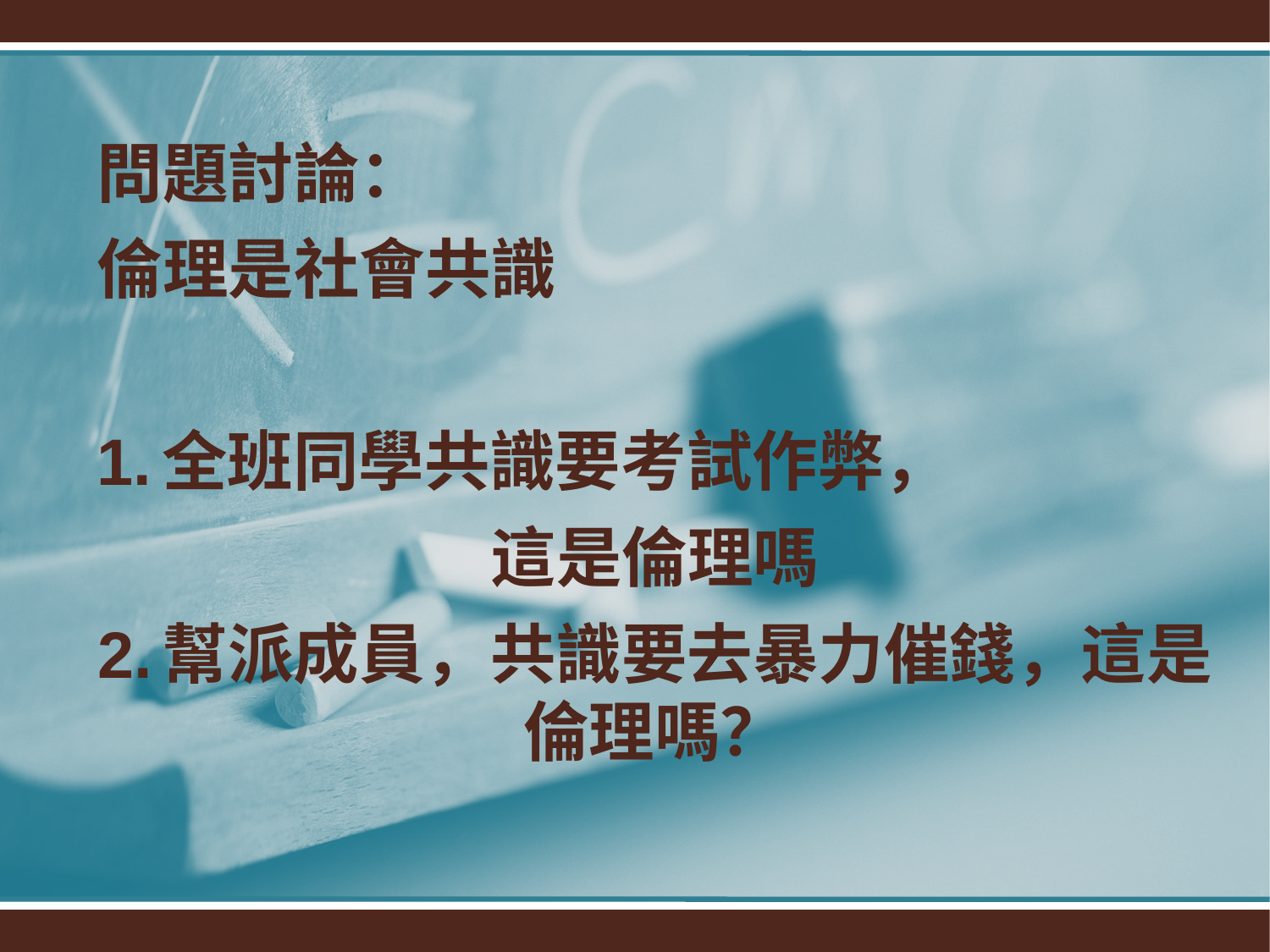

問題討論：
倫理是社會共識

1.全班同學共識要考試作弊，
這是倫理嗎
2.幫派成員，共識要去暴力催錢，這是倫理嗎？